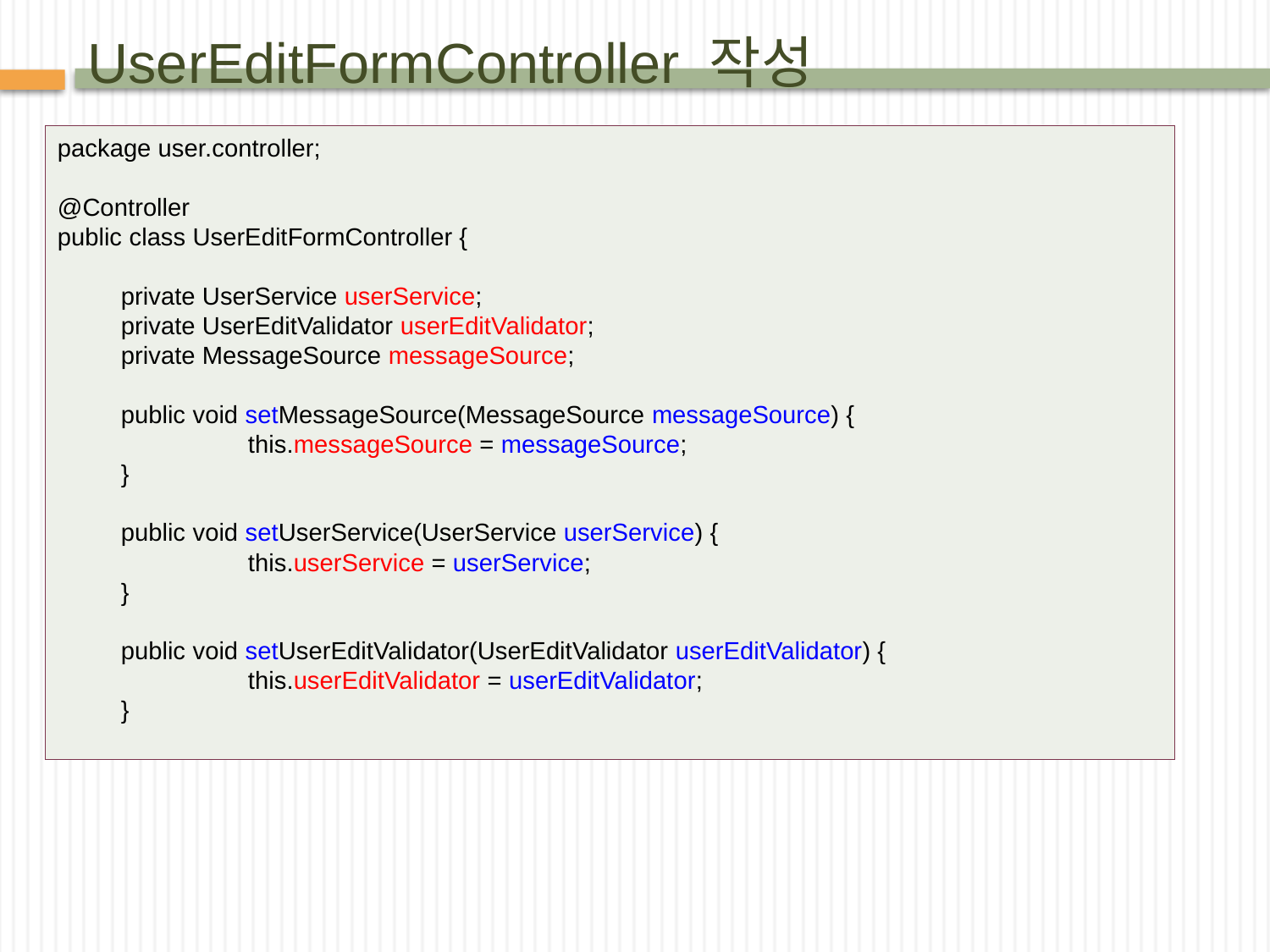

# UserEditFormController 작성
package user.controller;

@Controller
public class UserEditFormController {

private UserService userService;
private UserEditValidator userEditValidator;
private MessageSource messageSource;

public void setMessageSource(MessageSource messageSource) {
	this.messageSource = messageSource;
}

public void setUserService(UserService userService) {
	this.userService = userService;
}

public void setUserEditValidator(UserEditValidator userEditValidator) {
	this.userEditValidator = userEditValidator;
}